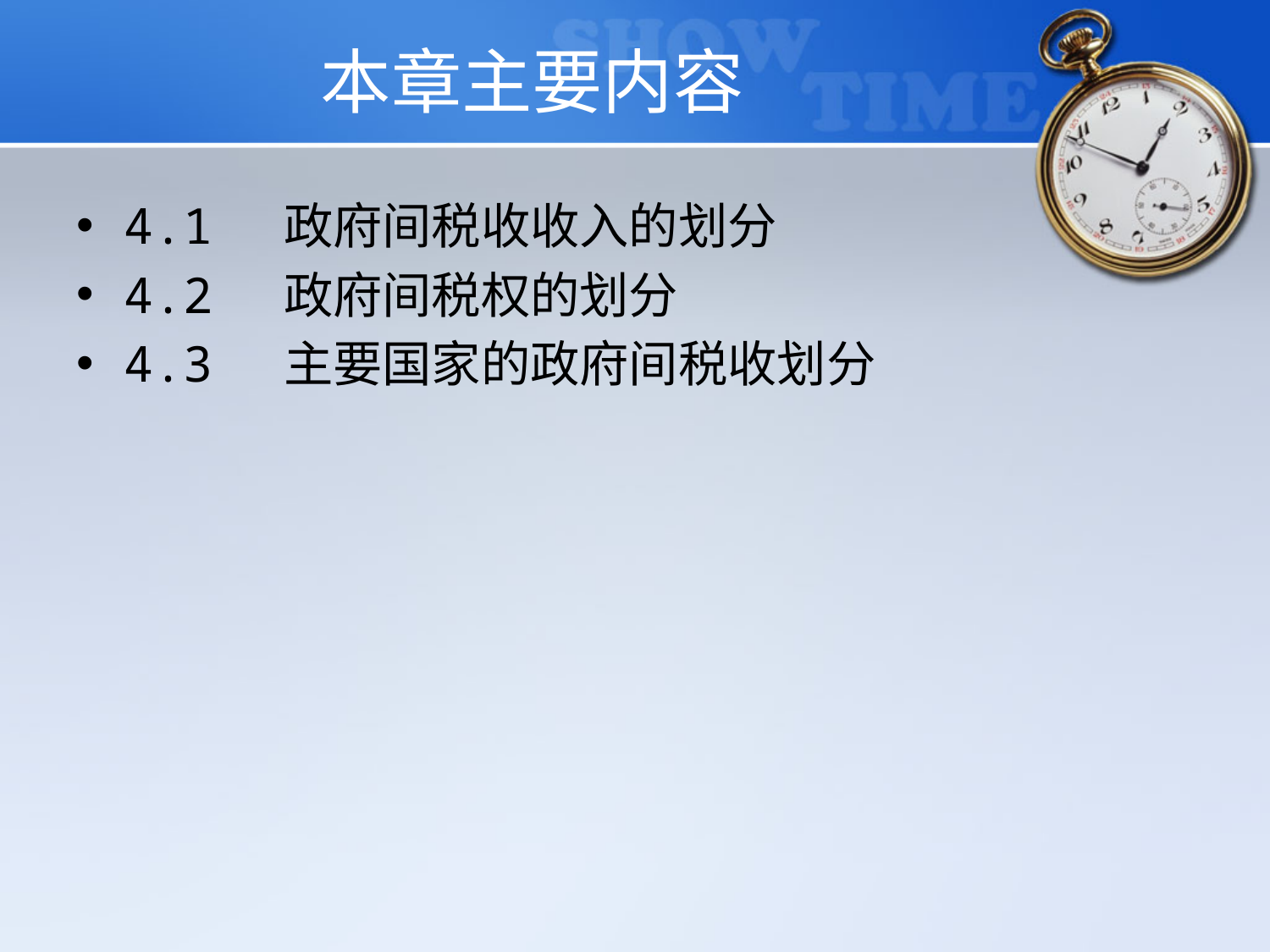

# 本章主要内容
4.1  政府间税收收入的划分
4.2  政府间税权的划分
4.3  主要国家的政府间税收划分